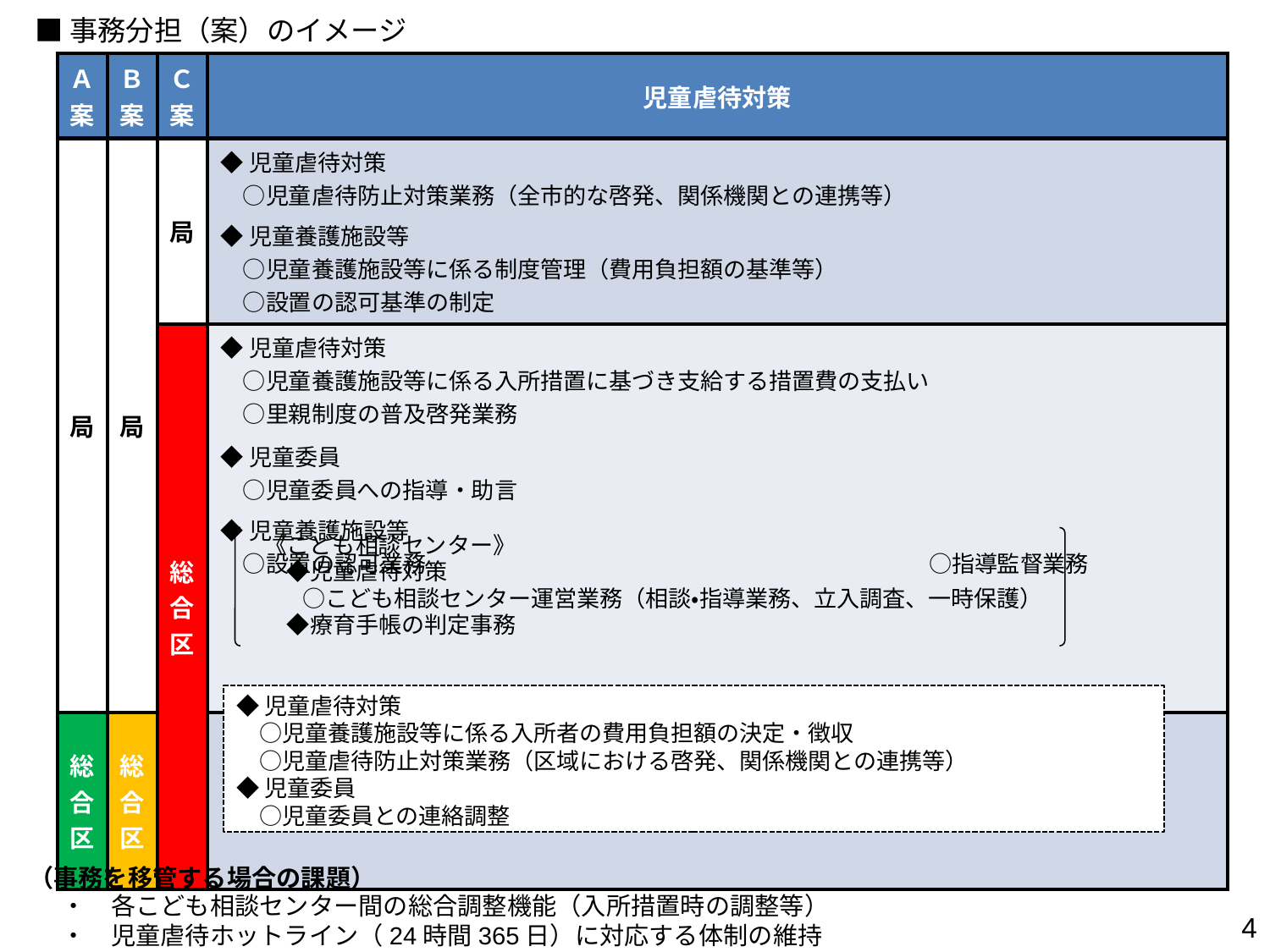

■事務分担（案）のイメージ
| Ａ案 | Ｂ案 | Ｃ案 | 児童虐待対策 |
| --- | --- | --- | --- |
| 局 | 局 | 局 | ◆児童虐待対策 　○児童虐待防止対策業務（全市的な啓発、関係機関との連携等） ◆児童養護施設等 　○児童養護施設等に係る制度管理（費用負担額の基準等） 　○設置の認可基準の制定 |
|  |  | 総合区 | ◆児童虐待対策 　○児童養護施設等に係る入所措置に基づき支給する措置費の支払い 　○里親制度の普及啓発業務 　　 ◆児童委員 　○児童委員への指導・助言 ◆児童養護施設等 　○設置の認可業務　　　　　　　　　　　　　　　　　　　　　　○指導監督業務 |
| 総合区 | 総合区 |  |  |
《こども相談センター》
　◆児童虐待対策
 　 ○こども相談センター運営業務（相談・指導業務、立入調査、一時保護）
　◆療育手帳の判定事務

◆児童虐待対策
　○児童養護施設等に係る入所者の費用負担額の決定・徴収
　○児童虐待防止対策業務（区域における啓発、関係機関との連携等）
◆児童委員
　○児童委員との連絡調整
（事務を移管する場合の課題）
・　各こども相談センター間の総合調整機能（入所措置時の調整等）
・　児童虐待ホットライン（24時間365日）に対応する体制の維持
4